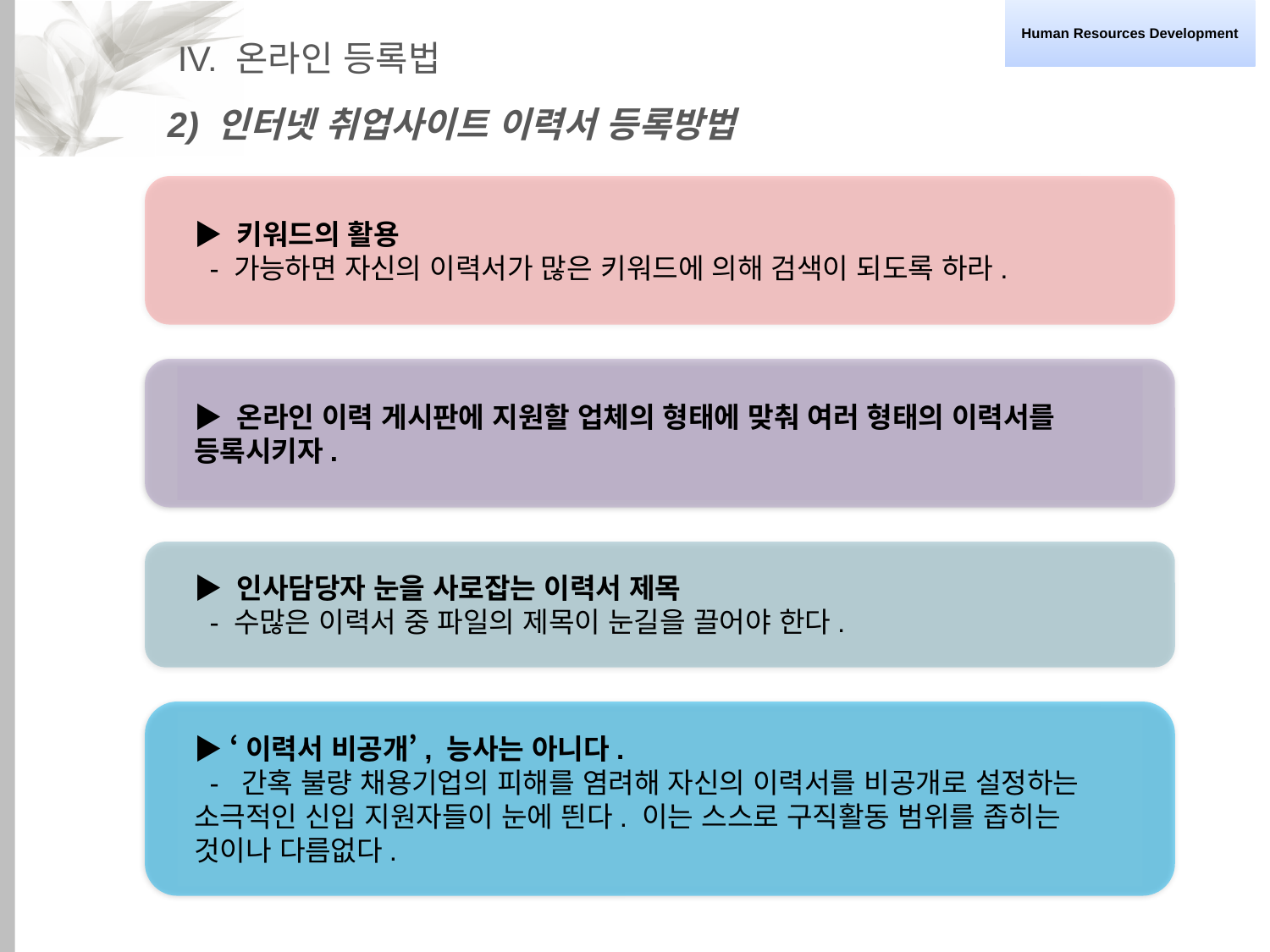

Human Resources Development
HumanResourcesDevelopment
IV. 온라인 등록법
2) 인터넷 취업사이트 이력서 등록방법

▶ 키워드의 활용
  - 가능하면 자신의 이력서가 많은 키워드에 의해 검색이 되도록 하라.

▶ 온라인 이력 게시판에 지원할 업체의 형태에 맞춰 여러 형태의 이력서를 등록시키자.

▶ 인사담당자 눈을 사로잡는 이력서 제목
  - 수많은 이력서 중 파일의 제목이 눈길을 끌어야 한다.

▶ ‘이력서 비공개’, 능사는 아니다.
  -  간혹 불량 채용기업의 피해를 염려해 자신의 이력서를 비공개로 설정하는 소극적인 신입 지원자들이 눈에 띈다. 이는 스스로 구직활동 범위를 좁히는 것이나 다름없다.